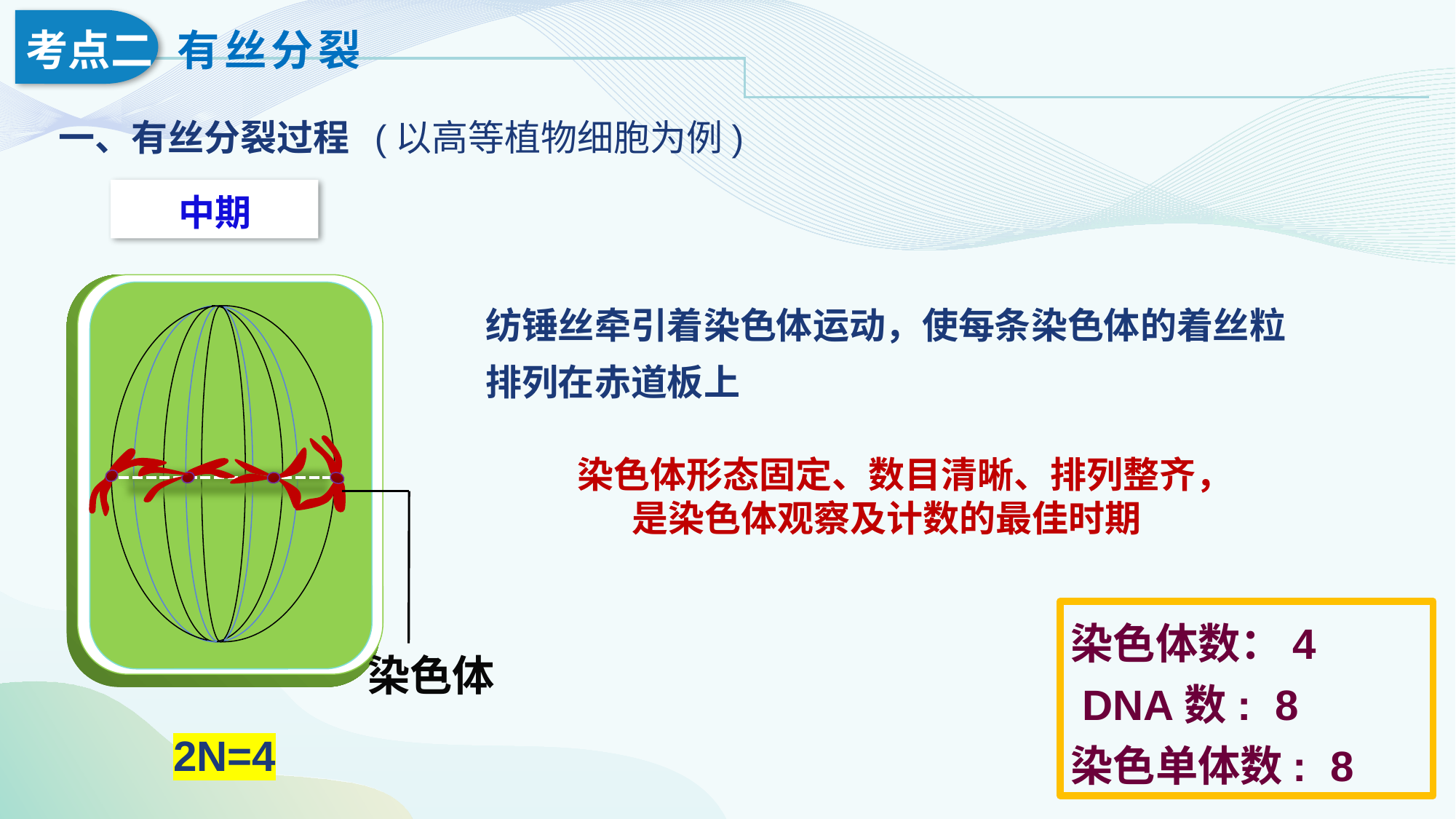

一、有丝分裂过程
(以高等植物细胞为例)
中期

染色体
纺锤丝牵引着染色体运动，使每条染色体的着丝粒排列在赤道板上
染色体形态固定、数目清晰、排列整齐，是染色体观察及计数的最佳时期
染色体数：4
 DNA数:  8
染色单体数:  8
2N=4